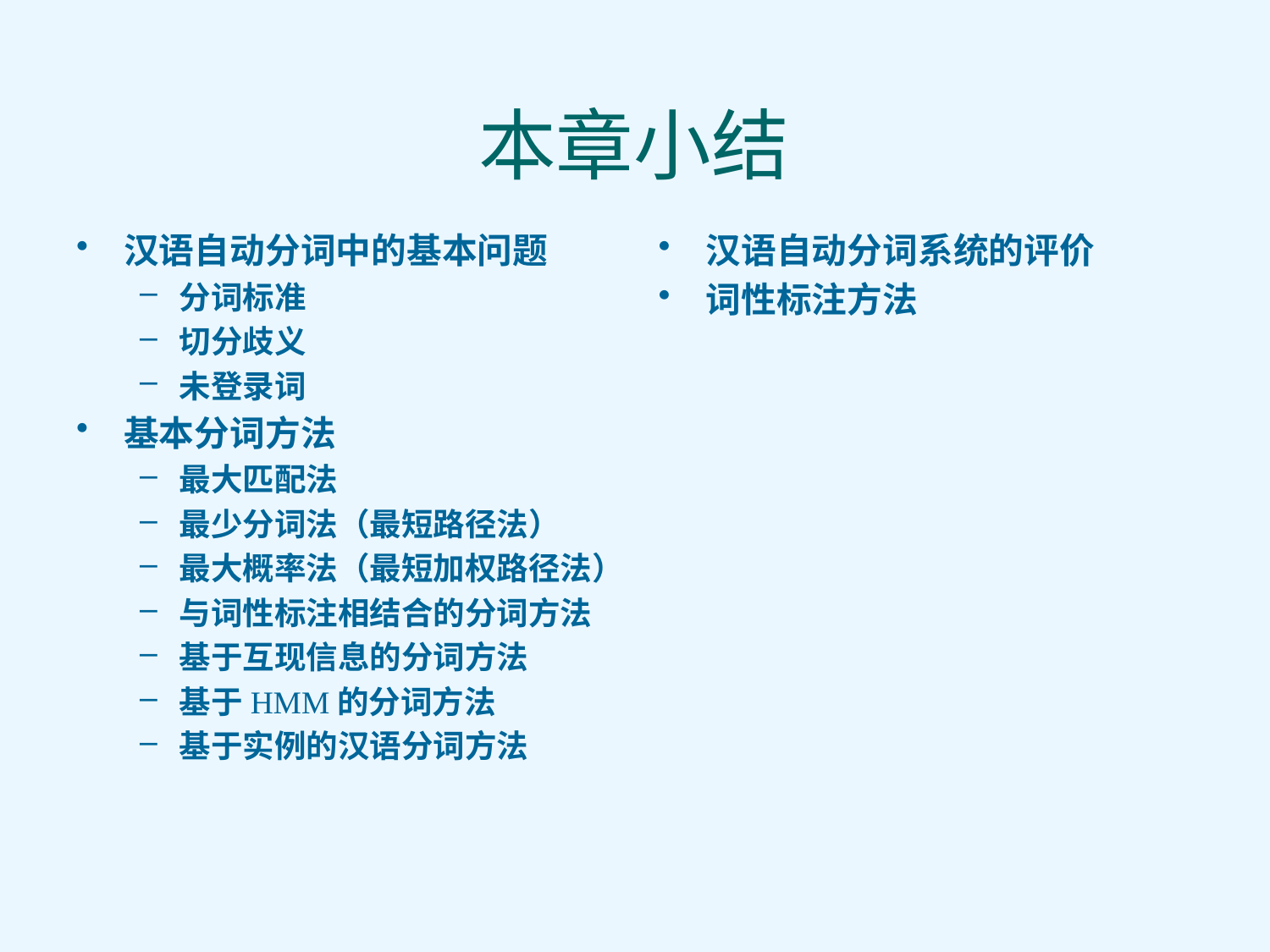

# 本章小结
汉语自动分词中的基本问题
分词标准
切分歧义
未登录词
基本分词方法
最大匹配法
最少分词法（最短路径法）
最大概率法（最短加权路径法）
与词性标注相结合的分词方法
基于互现信息的分词方法
基于HMM的分词方法
基于实例的汉语分词方法

汉语自动分词系统的评价
词性标注方法